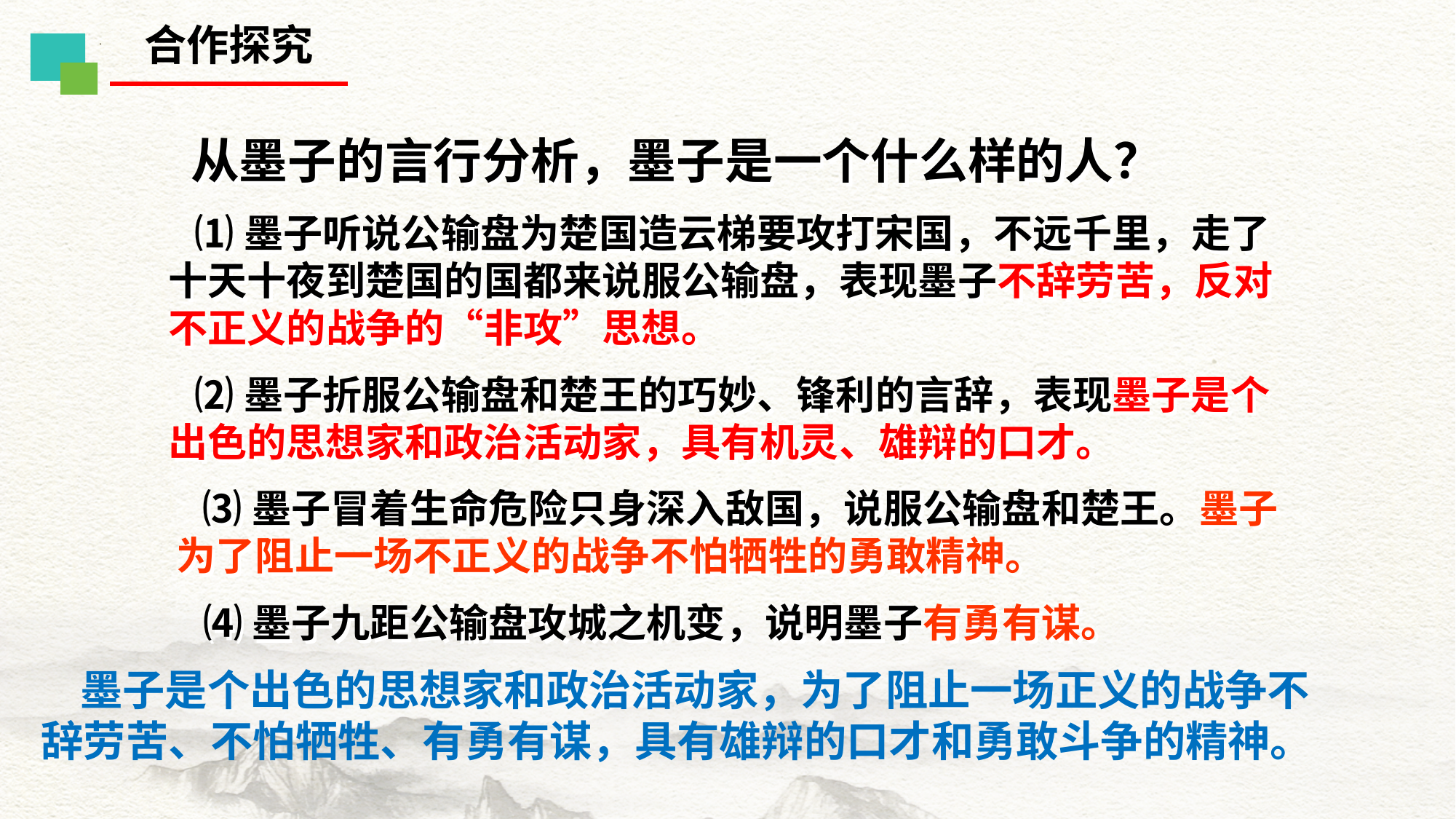

合作探究

 从墨子的言行分析，墨子是一个什么样的人？
   ⑴墨子听说公输盘为楚国造云梯要攻打宋国，不远千里，走了十天十夜到楚国的国都来说服公输盘，表现墨子不辞劳苦，反对不正义的战争的“非攻”思想。
   ⑵墨子折服公输盘和楚王的巧妙、锋利的言辞，表现墨子是个出色的思想家和政治活动家，具有机灵、雄辩的口才。
   ⑶墨子冒着生命危险只身深入敌国，说服公输盘和楚王。墨子为了阻止一场不正义的战争不怕牺牲的勇敢精神。
   ⑷墨子九距公输盘攻城之机变，说明墨子有勇有谋。
   墨子是个出色的思想家和政治活动家，为了阻止一场正义的战争不辞劳苦、不怕牺牲、有勇有谋，具有雄辩的口才和勇敢斗争的精神。